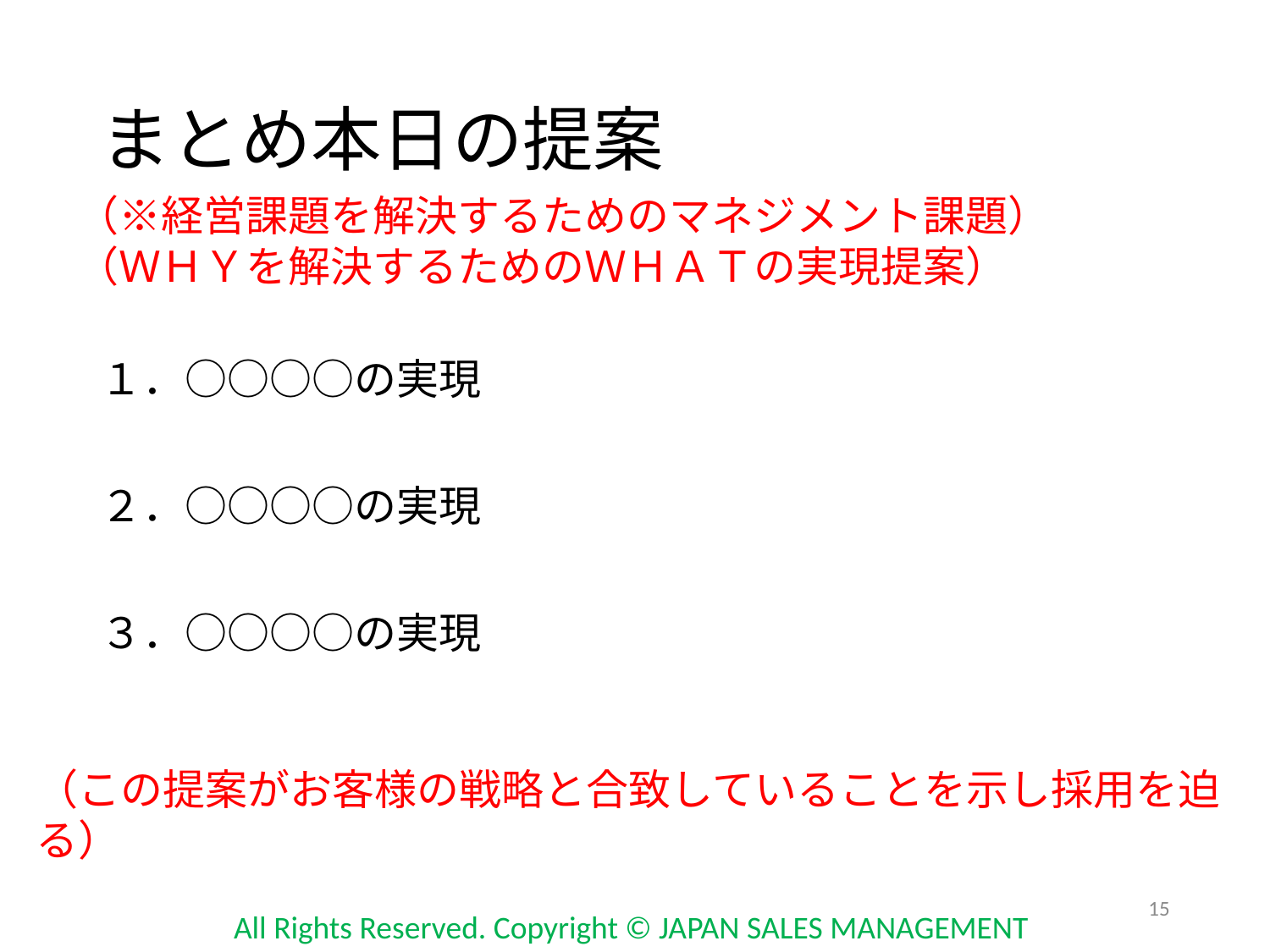

# まとめ本日の提案
（※経営課題を解決するためのマネジメント課題）
（ＷＨＹを解決するためのＷＨＡＴの実現提案）
１．○○○○の実現

２．○○○○の実現

３．○○○○の実現
（この提案がお客様の戦略と合致していることを示し採用を迫る）
15